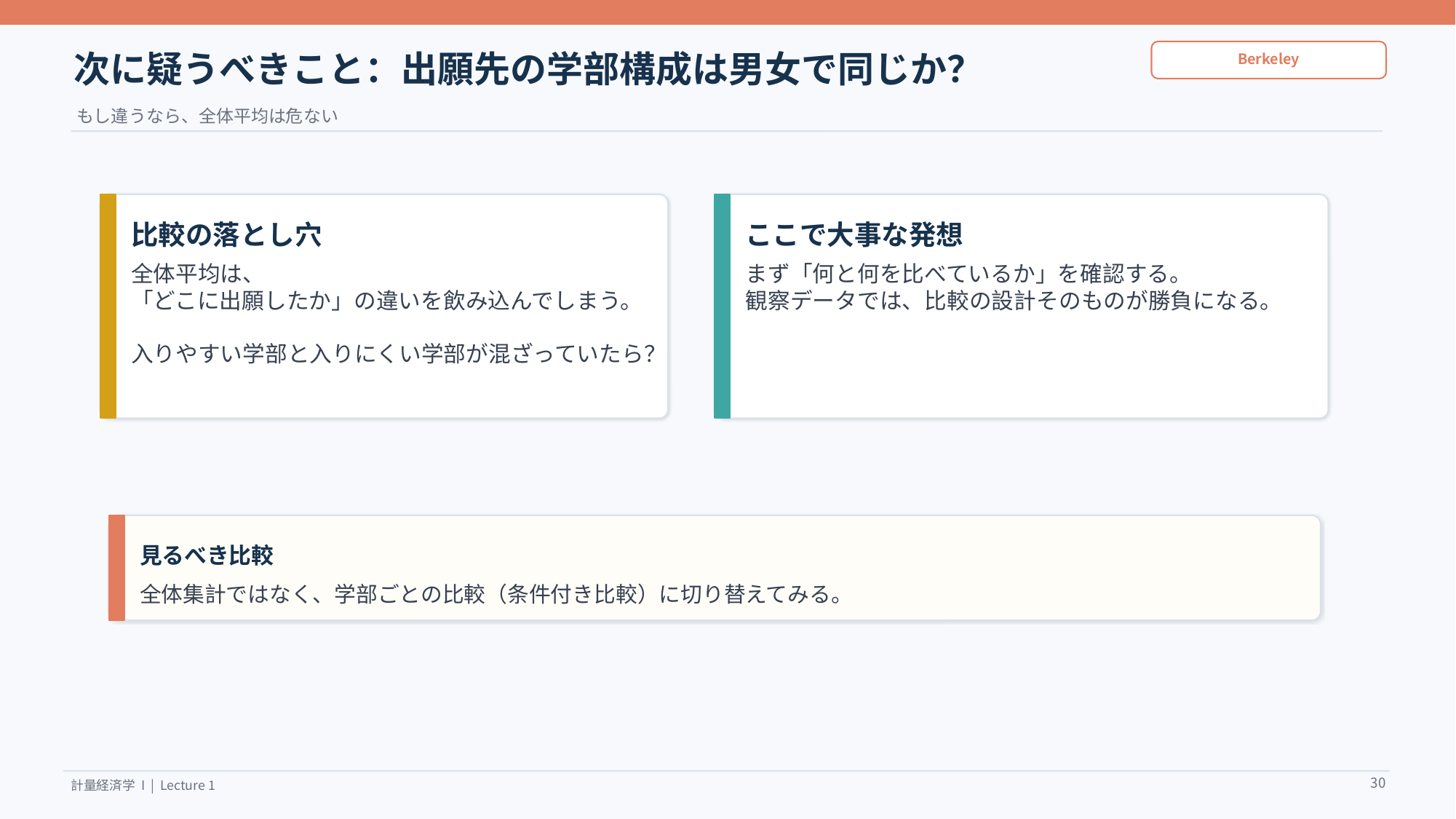

次に疑うべきこと：出願先の学部構成は男女で同じか？

Berkeley
もし違うなら、全体平均は危ない

比較の落とし穴
ここで大事な発想
全体平均は、
「どこに出願したか」の違いを飲み込んでしまう。

入りやすい学部と入りにくい学部が混ざっていたら？
まず「何と何を比べているか」を確認する。
観察データでは、比較の設計そのものが勝負になる。

見るべき比較
全体集計ではなく、学部ごとの比較（条件付き比較）に切り替えてみる。

30
計量経済学 I  |  Lecture 1